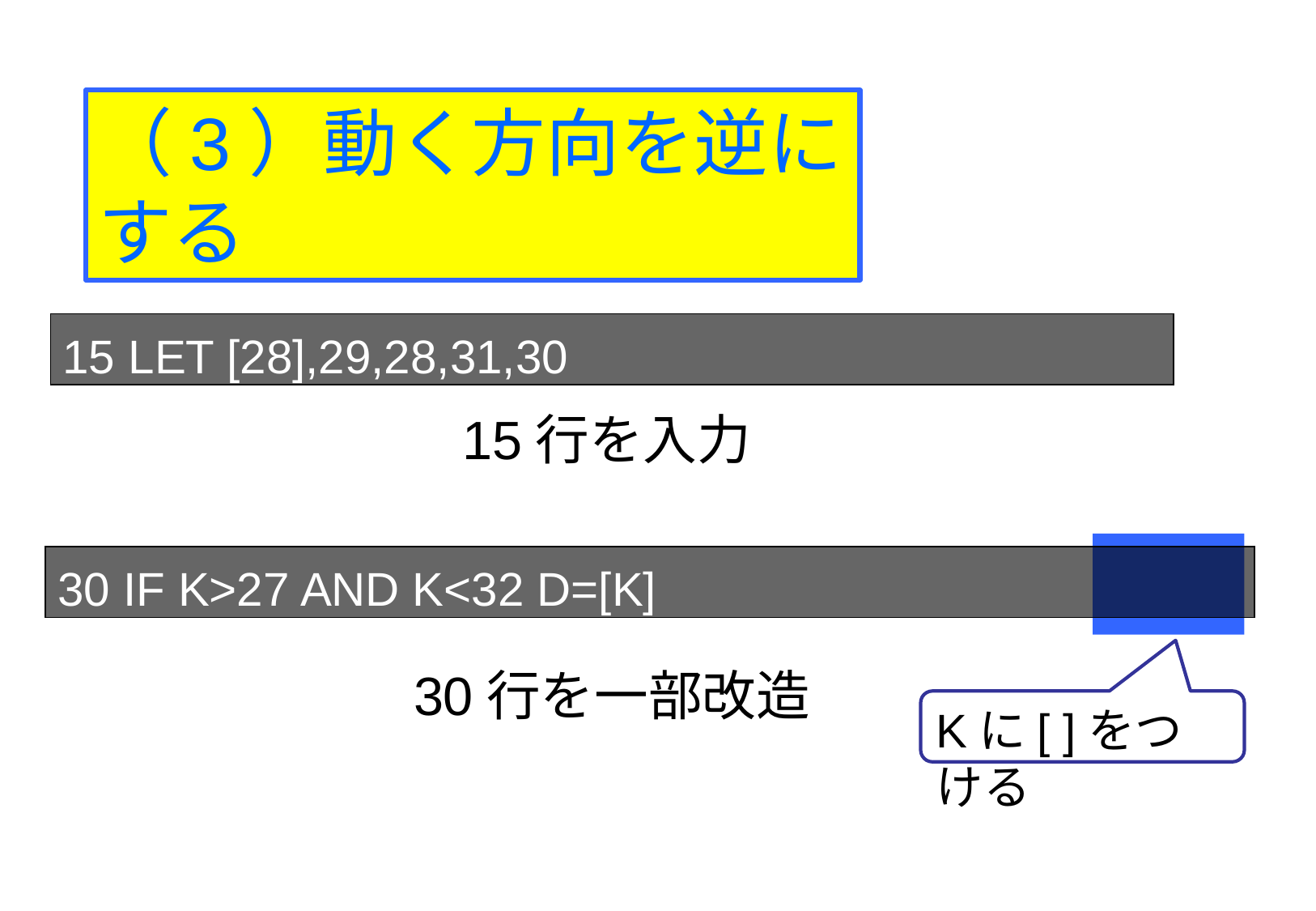

（3）動く方向を逆にする
15 LET [28],29,28,31,30
15行を入力

30 IF K>27 AND K<32 D=[K]
30行を一部改造
Kに[ ]をつける